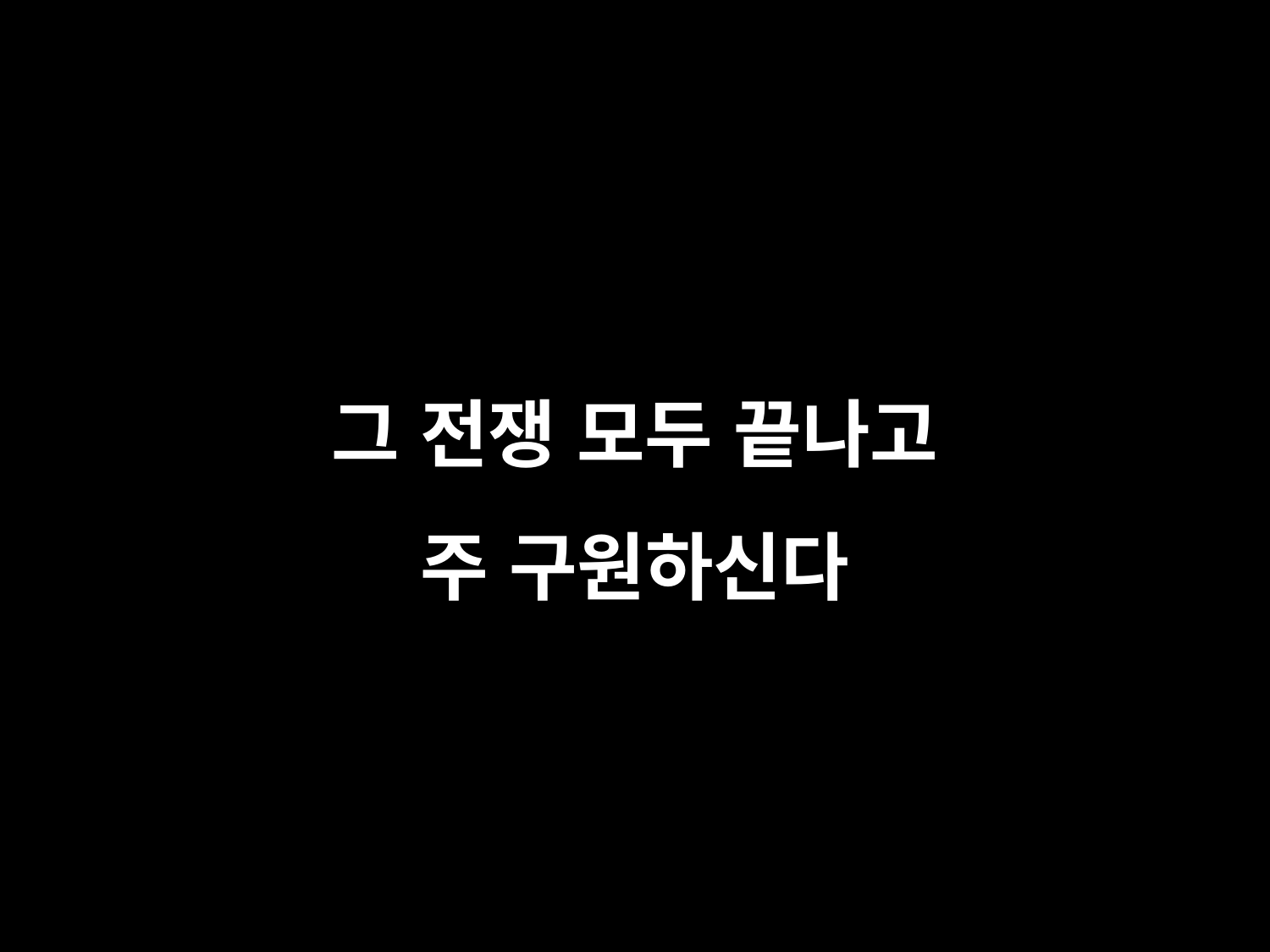

# 그 전쟁 모두 끝나고 주 구원하신다